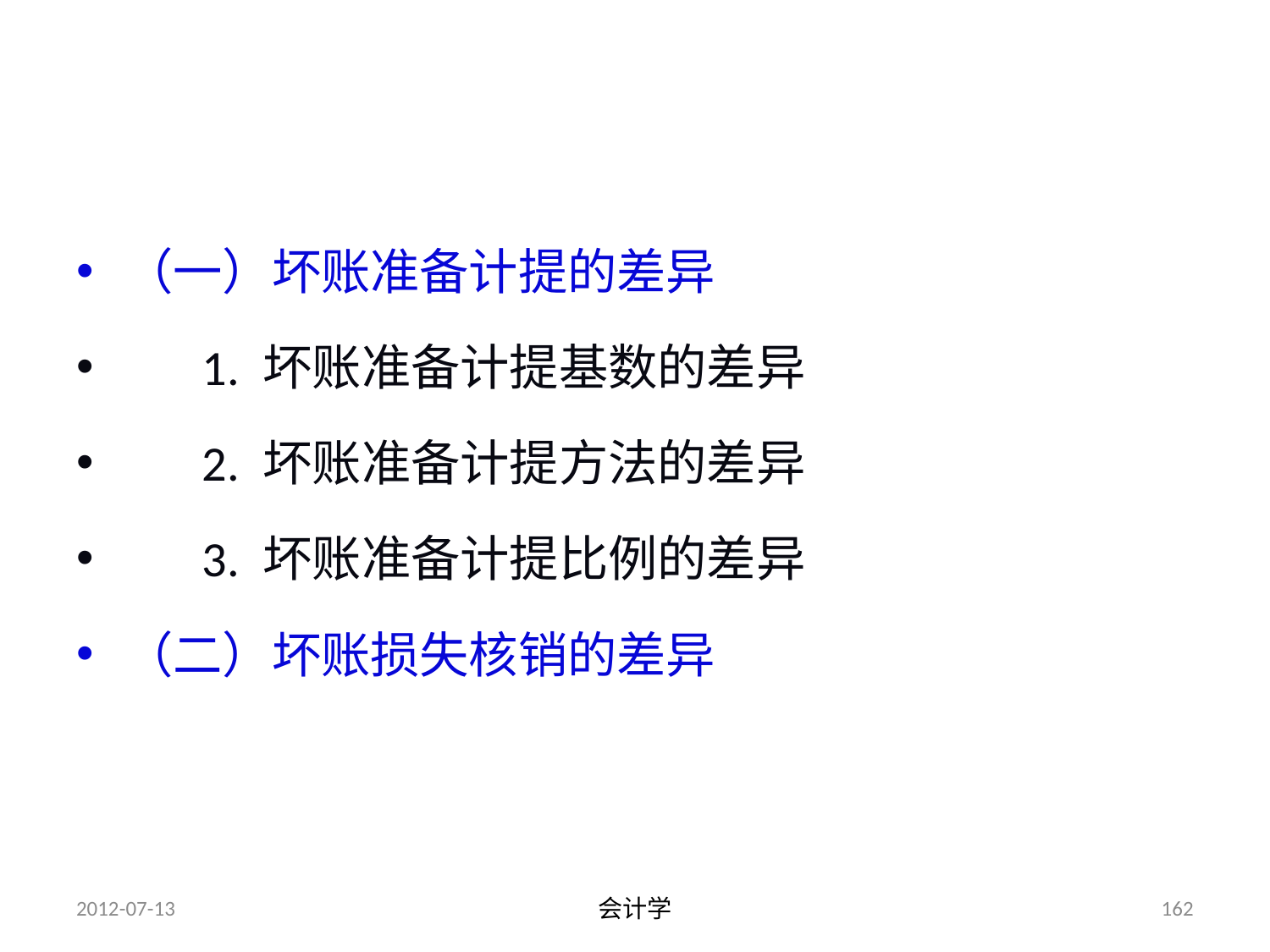

# 坏账准备的会计处理与税法处理差异的分析
（一）坏账准备计提的差异
       1. 坏账准备计提基数的差异
       2. 坏账准备计提方法的差异
       3. 坏账准备计提比例的差异
（二）坏账损失核销的差异
2012-07-13
会计学
162